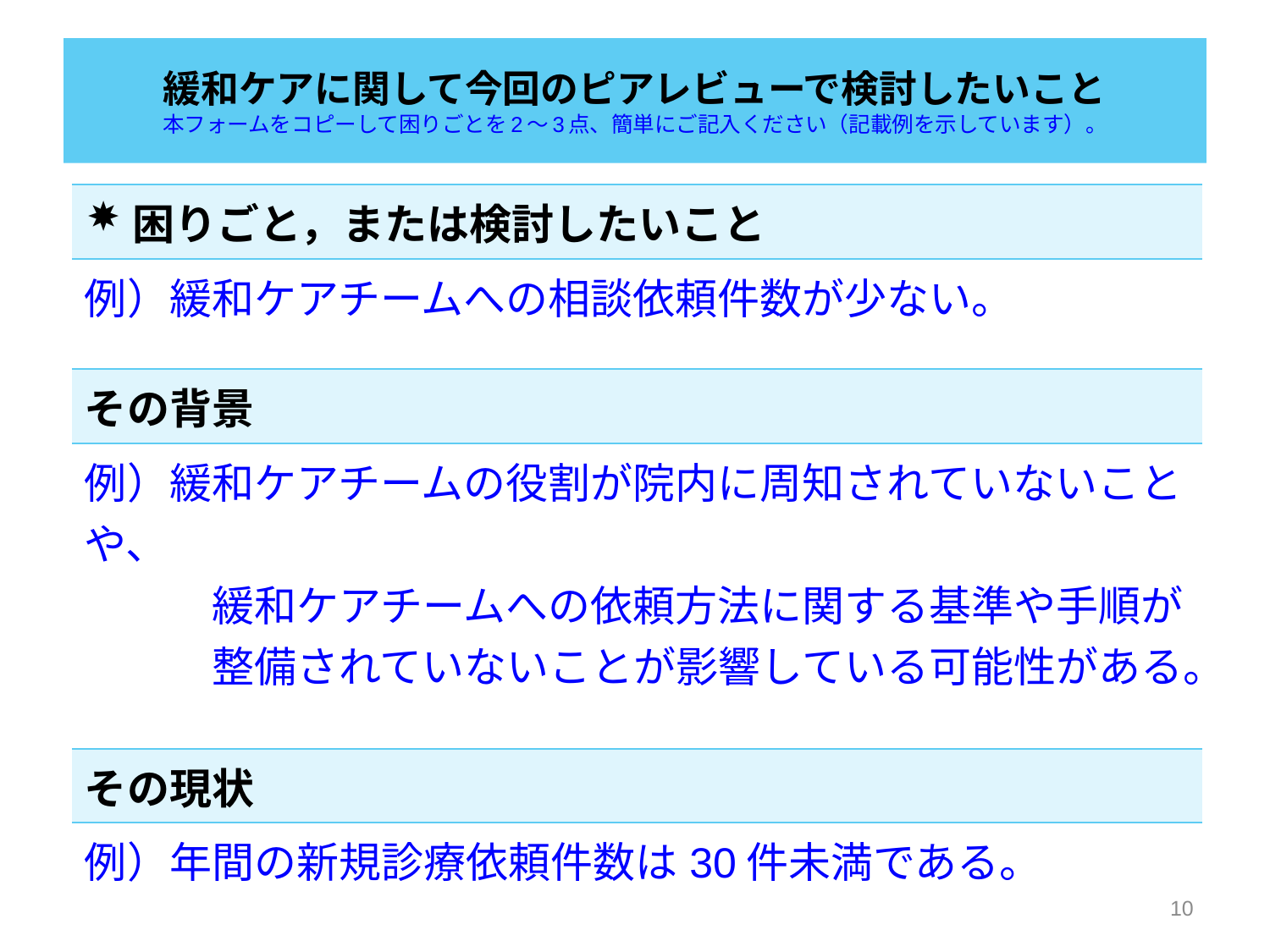

# 緩和ケアに関して今回のピアレビューで検討したいこと 本フォームをコピーして困りごとを2～3点、簡単にご記入ください（記載例を示しています）。
| 困りごと，または検討したいこと |
| --- |
| 例）緩和ケアチームへの相談依頼件数が少ない。 |
| その背景 |
| 例）緩和ケアチームの役割が院内に周知されていないことや、 　　　緩和ケアチームへの依頼方法に関する基準や手順が 　　　整備されていないことが影響している可能性がある。 |
| その現状 |
| 例）年間の新規診療依頼件数は30件未満である。 |
10